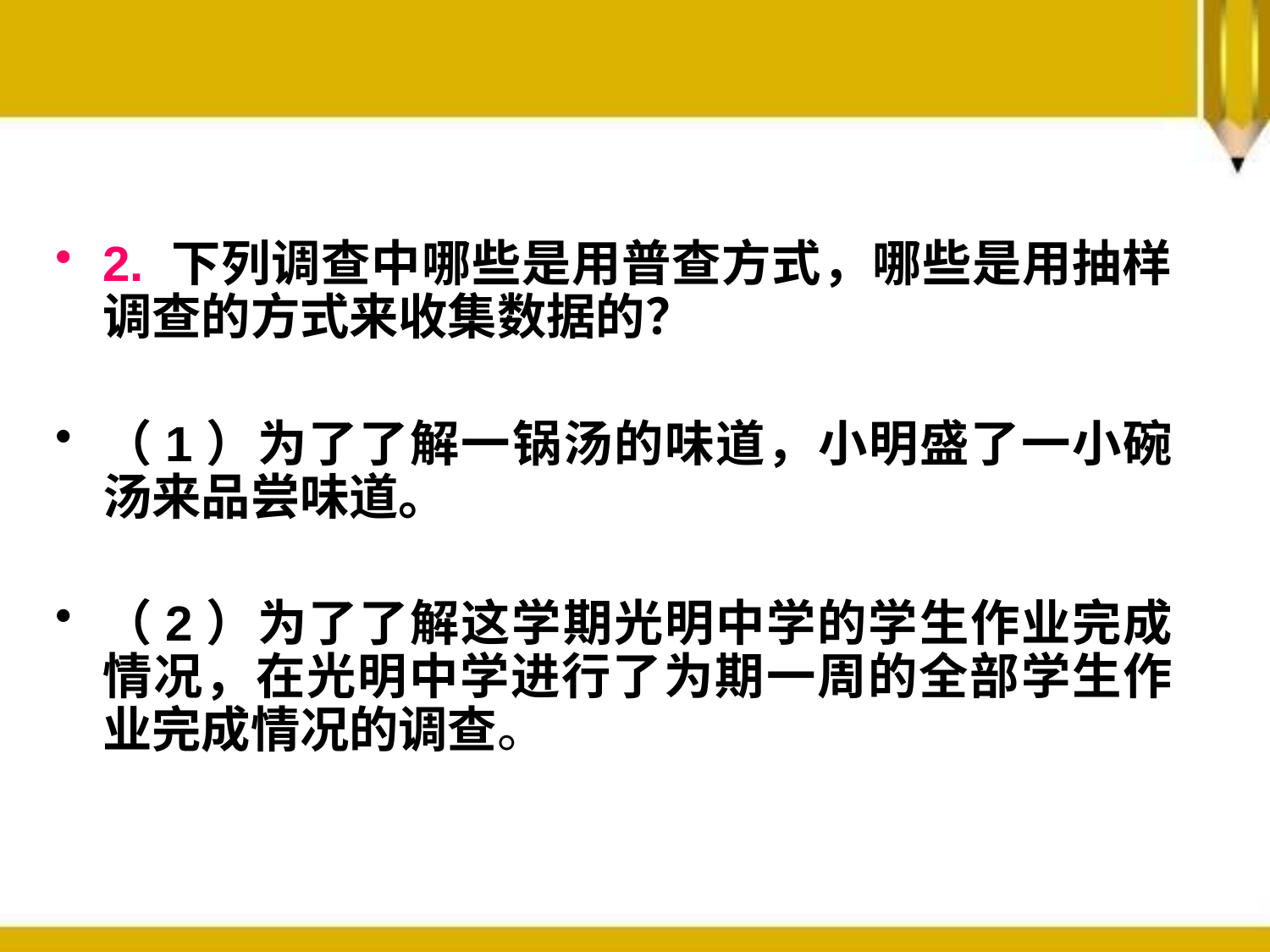

#
2. 下列调查中哪些是用普查方式，哪些是用抽样调查的方式来收集数据的？

（1）为了了解一锅汤的味道，小明盛了一小碗汤来品尝味道。

（2）为了了解这学期光明中学的学生作业完成情况，在光明中学进行了为期一周的全部学生作业完成情况的调查。